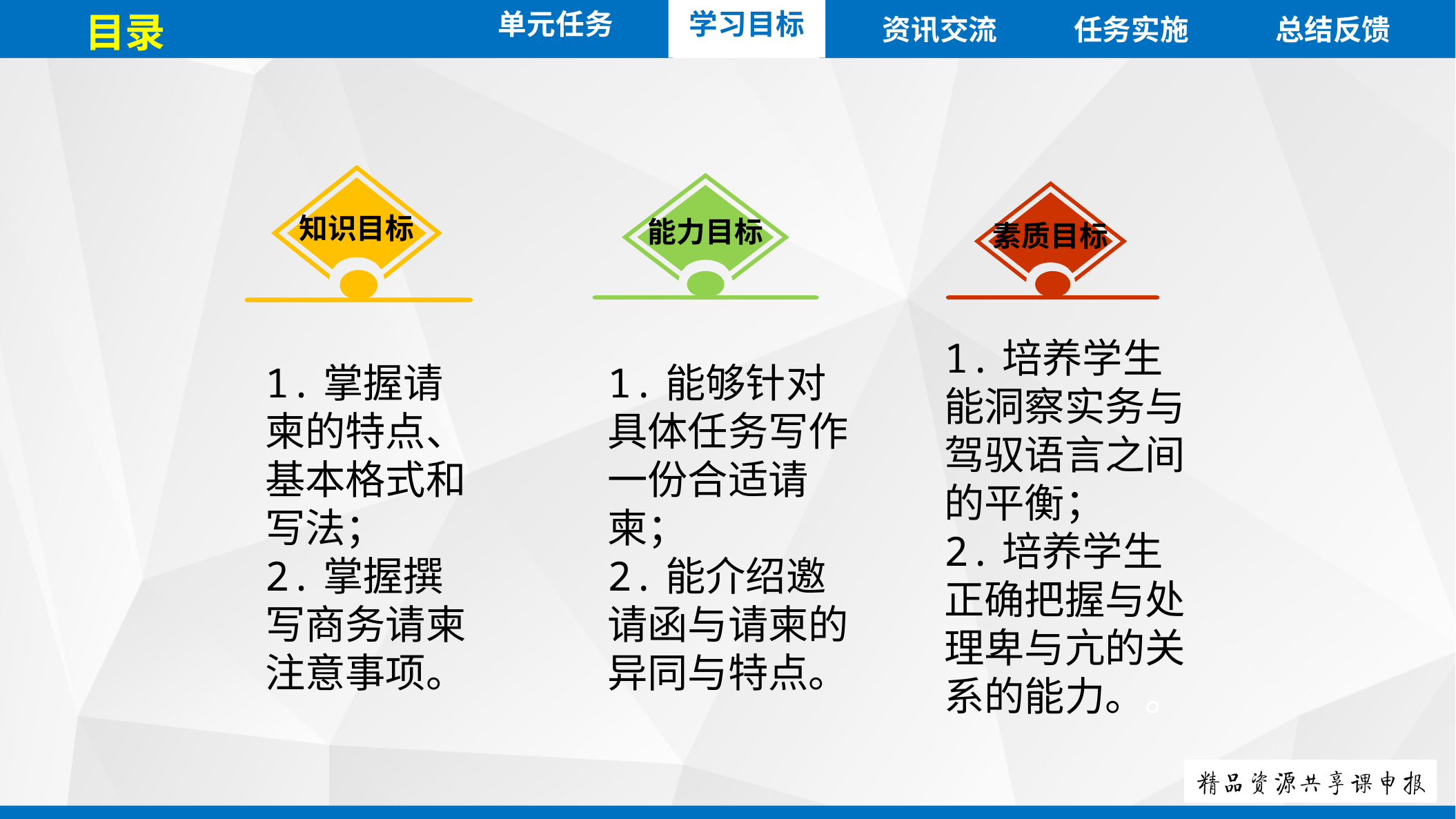

单元任务
目录
资讯交流
任务实施
总结反馈

学习目标

知识目标
能力目标
素质目标

1.培养学生能洞察实务与驾驭语言之间的平衡；
2.培养学生正确把握与处理卑与亢的关系的能力。。
1.掌握请柬的特点、基本格式和写法；
2.掌握撰写商务请柬注意事项。

1.能够针对具体任务写作一份合适请柬；
2.能介绍邀请函与请柬的异同与特点。